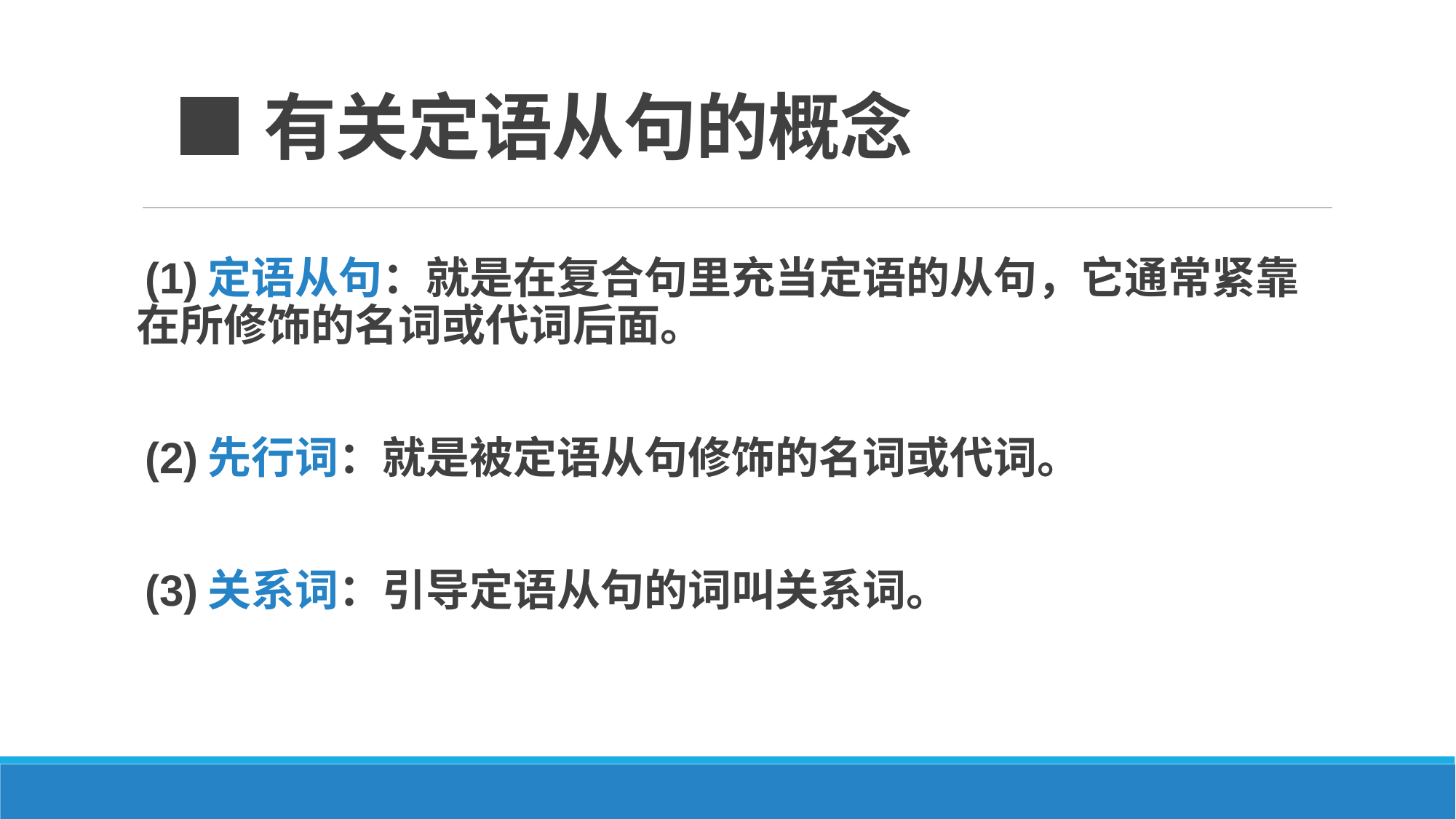

# ■有关定语从句的概念
(1)定语从句：就是在复合句里充当定语的从句，它通常紧靠在所修饰的名词或代词后面。

(2)先行词：就是被定语从句修饰的名词或代词。

(3)关系词：引导定语从句的词叫关系词。